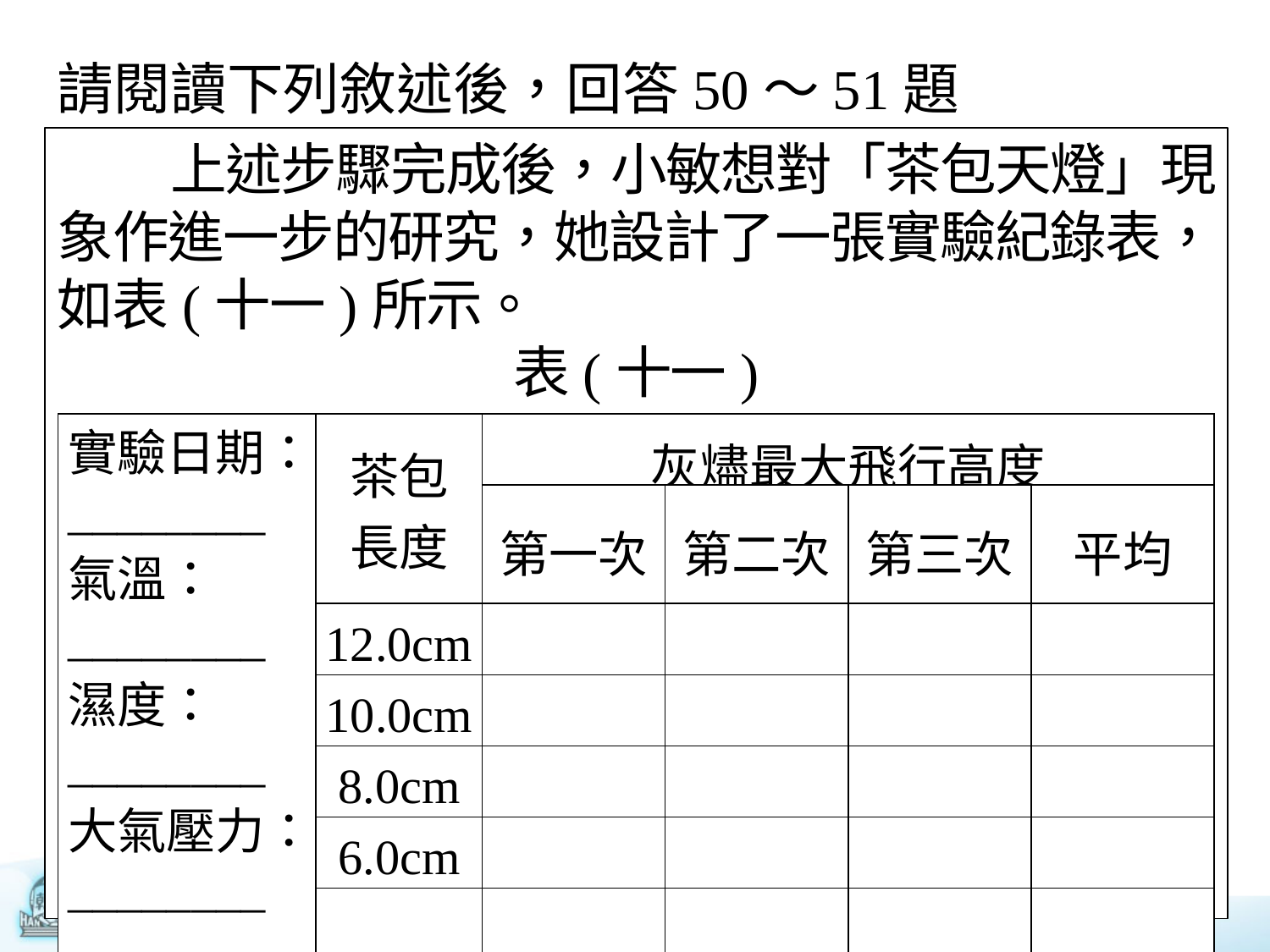

請閱讀下列敘述後，回答50～51題

　　上述步驟完成後，小敏想對「茶包天燈」現象作進一步的研究，她設計了一張實驗紀錄表，如表(十一)所示。
表(十一)
| 實驗日期：\_\_\_\_\_\_\_\_ 氣溫：\_\_\_\_\_\_\_\_ 濕度：\_\_\_\_\_\_\_\_ 大氣壓力：\_\_\_\_\_\_\_\_ | 茶包 長度 | 灰燼最大飛行高度 |  |  |  |
| --- | --- | --- | --- | --- | --- |
|  |  | 第一次 | 第二次 | 第三次 | 平均 |
|  | 12.0cm |  |  |  |  |
|  | 10.0cm |  |  |  |  |
|  | 8.0cm |  |  |  |  |
|  | 6.0cm |  |  |  |  |
|  | 4.0cm |  |  |  |  |